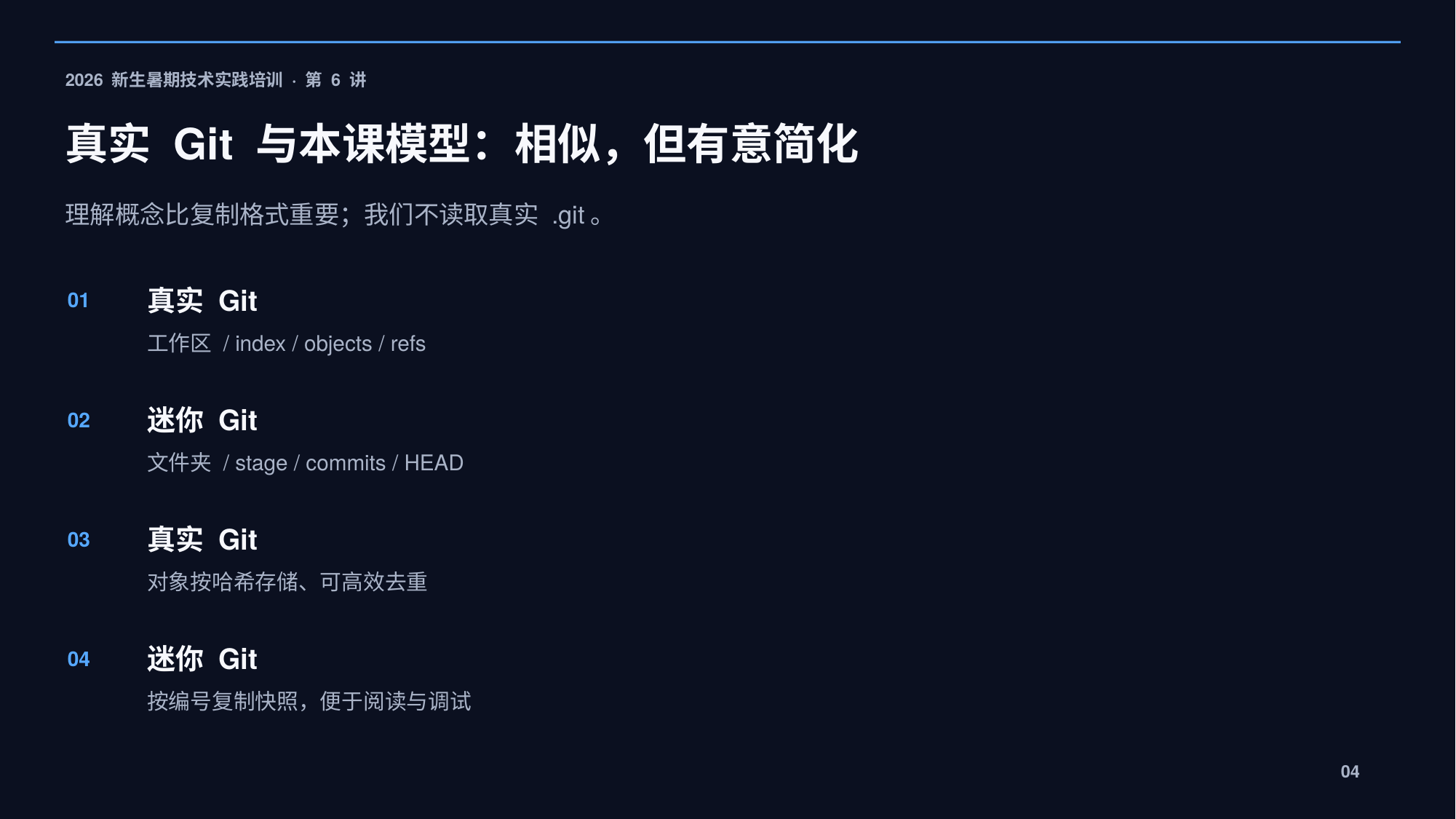

2026 新生暑期技术实践培训 · 第 6 讲
真实 Git 与本课模型：相似，但有意简化
理解概念比复制格式重要；我们不读取真实 .git。
真实 Git
01
工作区 / index / objects / refs
迷你 Git
02
文件夹 / stage / commits / HEAD
真实 Git
03
对象按哈希存储、可高效去重
迷你 Git
04
按编号复制快照，便于阅读与调试
04